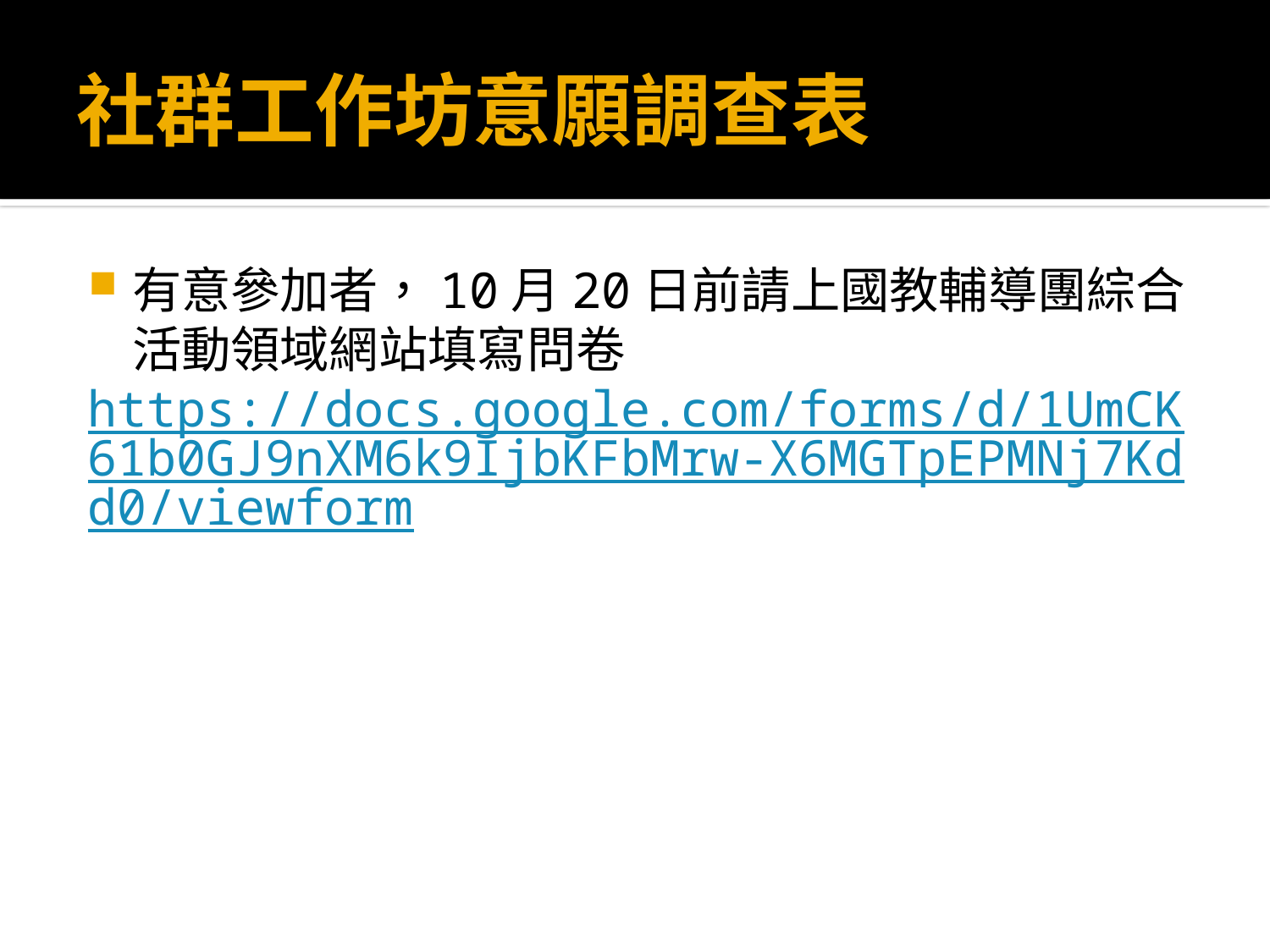

# 社群工作坊意願調查表
有意參加者，10月20日前請上國教輔導團綜合活動領域網站填寫問卷
https://docs.google.com/forms/d/1UmCK61b0GJ9nXM6k9IjbKFbMrw-X6MGTpEPMNj7Kdd0/viewform